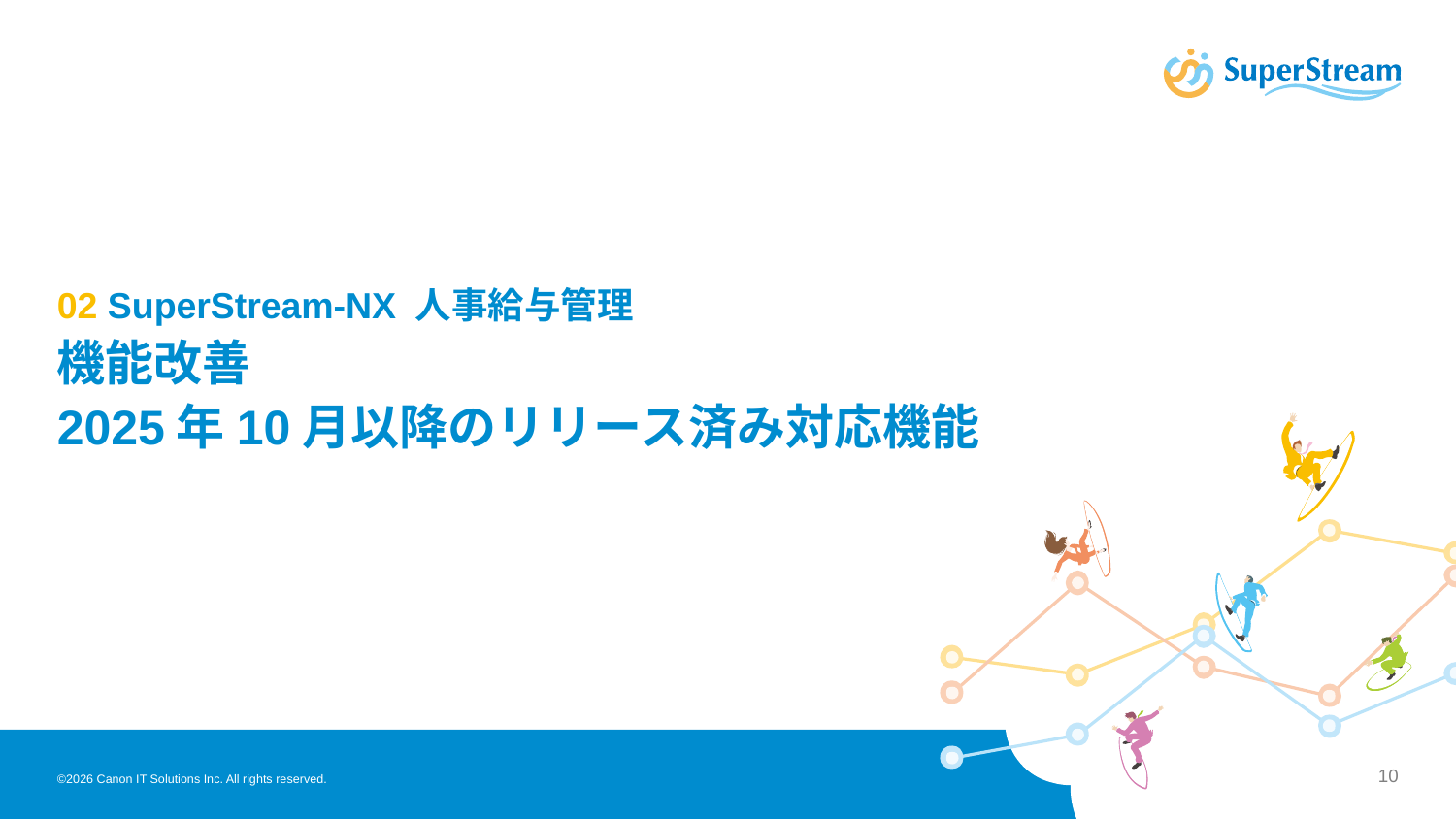

# 02 SuperStream-NX 人事給与管理 機能改善 2025年10月以降のリリース済み対応機能
©2026 Canon IT Solutions Inc. All rights reserved.
10